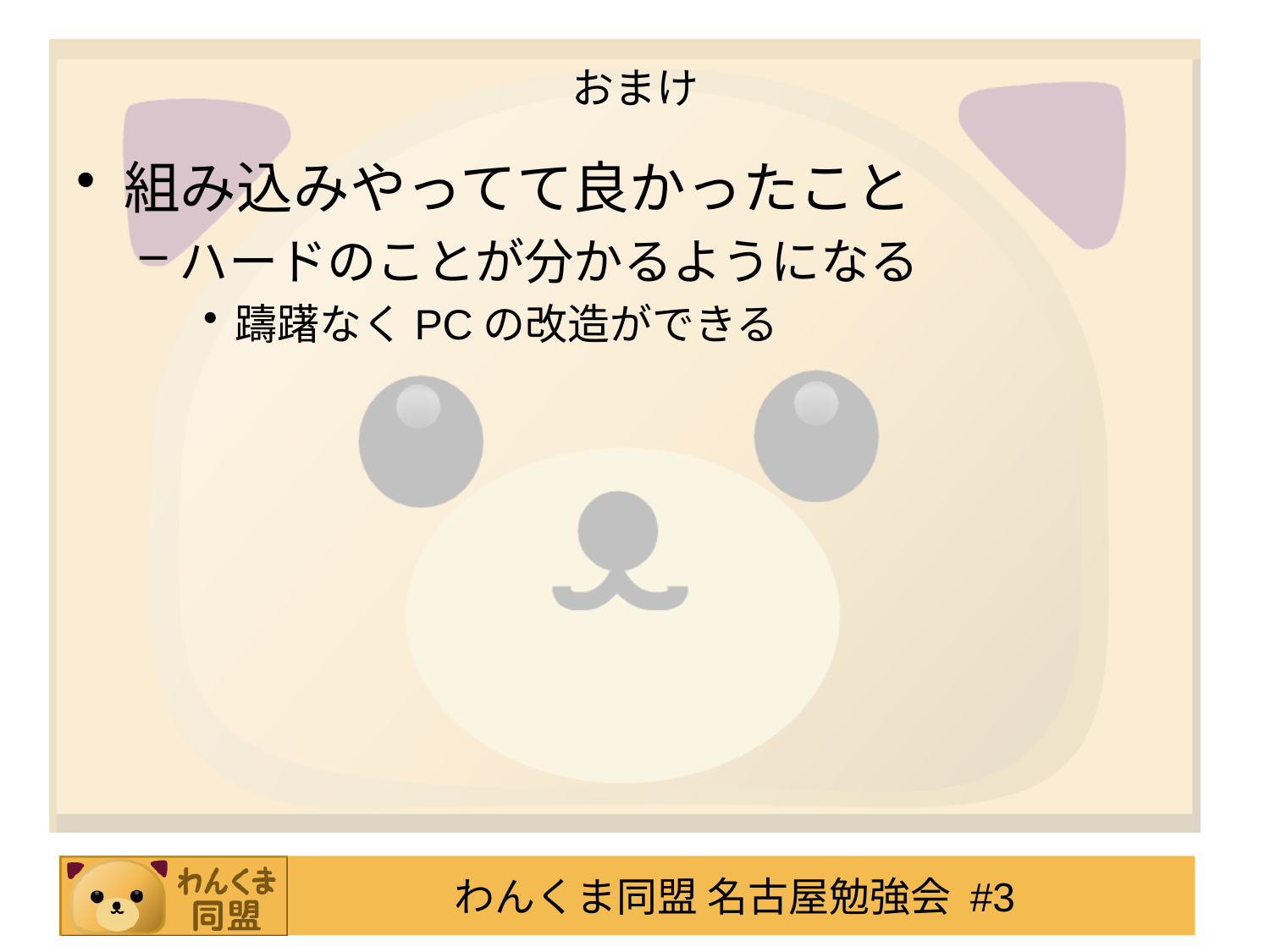

# おまけ
組み込みやってて良かったこと
ハードのことが分かるようになる
躊躇なくPCの改造ができる